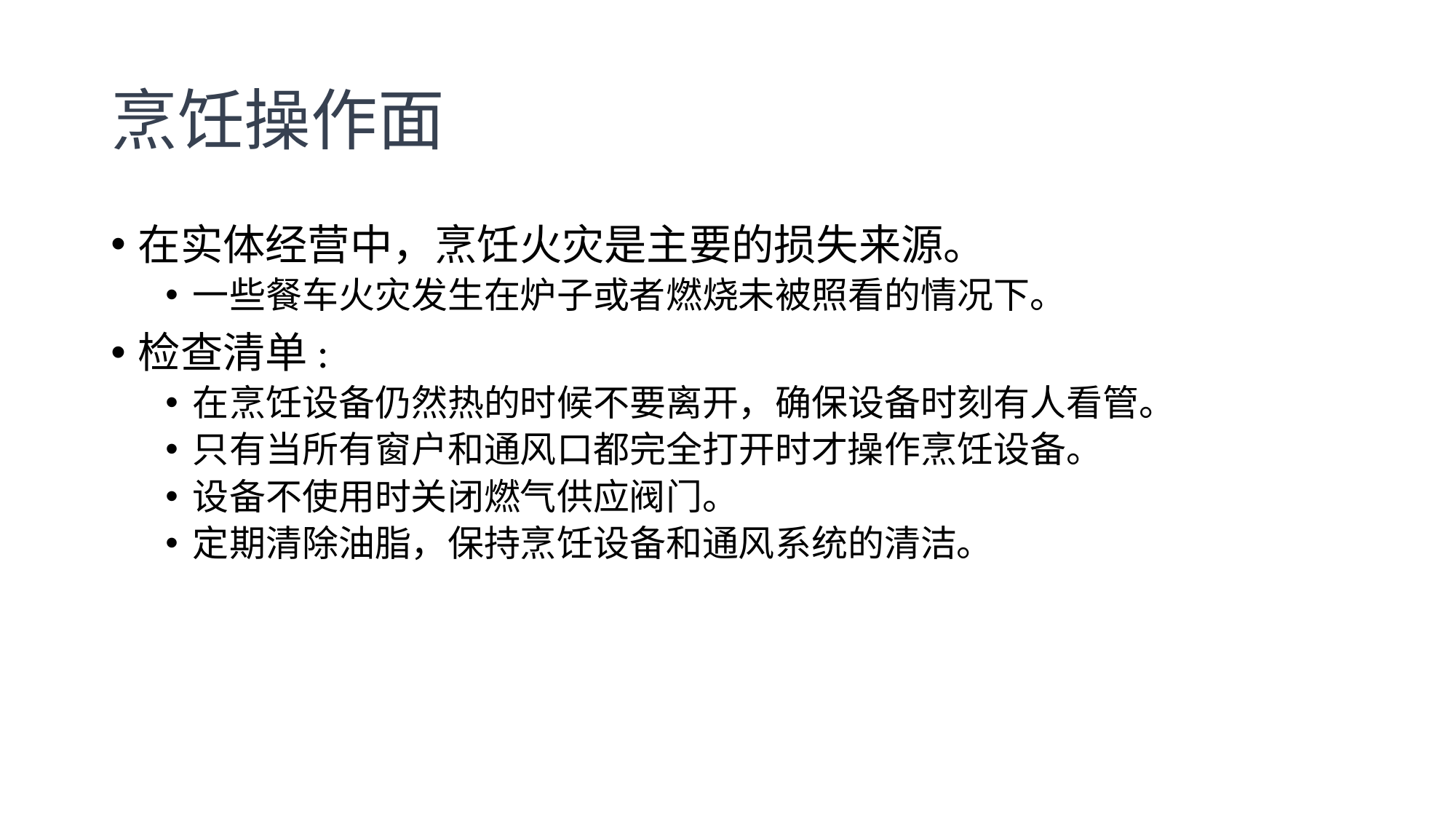

# 烹饪操作面
在实体经营中，烹饪火灾是主要的损失来源。
一些餐车火灾发生在炉子或者燃烧未被照看的情况下。
检查清单:
在烹饪设备仍然热的时候不要离开，确保设备时刻有人看管。
只有当所有窗户和通风口都完全打开时才操作烹饪设备。
设备不使用时关闭燃气供应阀门。
定期清除油脂，保持烹饪设备和通风系统的清洁。